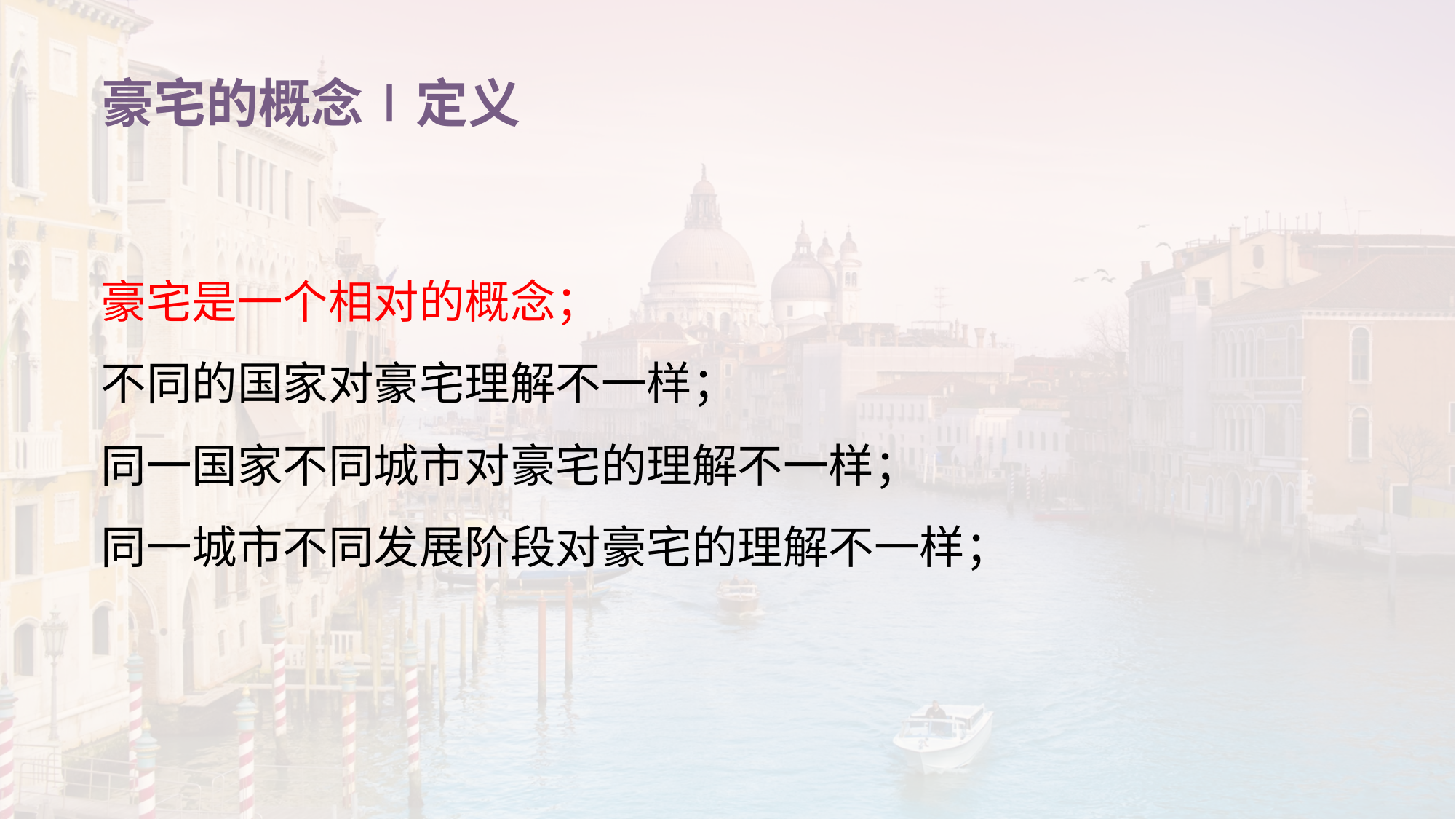

豪宅的概念∣定义
豪宅是一个相对的概念；
不同的国家对豪宅理解不一样；
同一国家不同城市对豪宅的理解不一样；
同一城市不同发展阶段对豪宅的理解不一样；